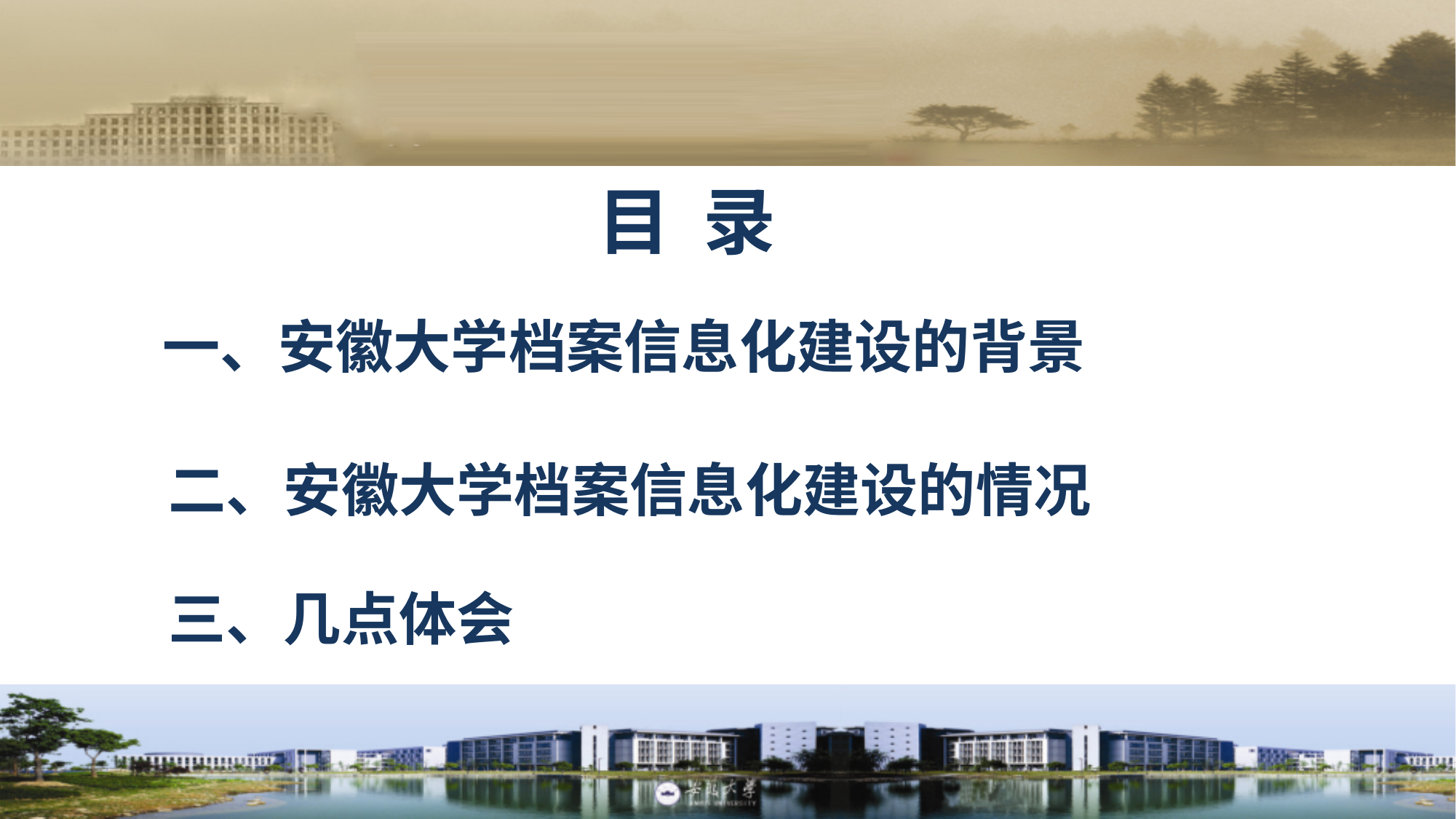

# 目  录
一、安徽大学档案信息化建设的背景
二、安徽大学档案信息化建设的情况
三、几点体会